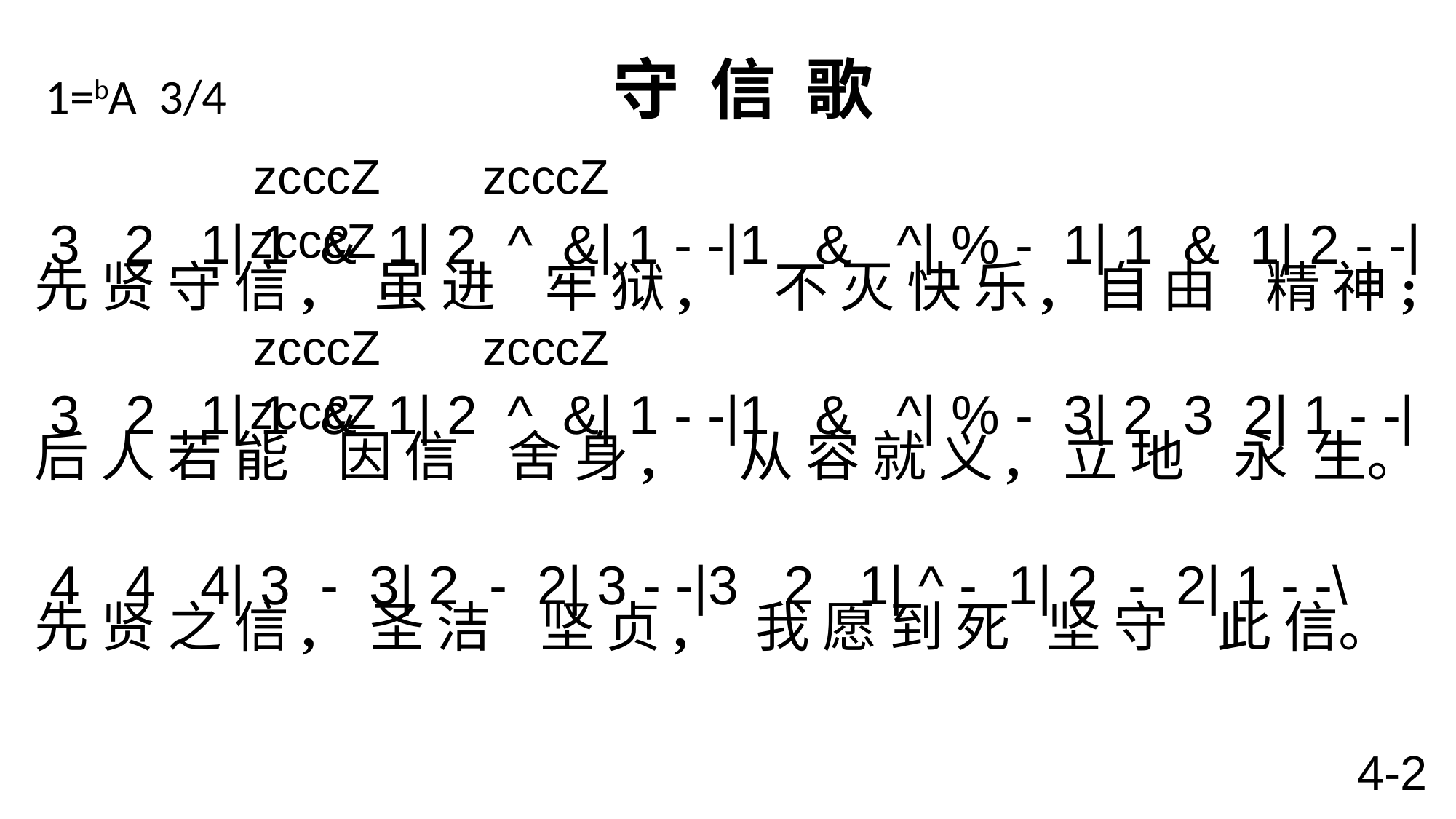

# 1=bA  3/4                                  守  信  歌
 zcccZ        zcccZ                                                                       zcccZ

 3   2   1| 1  &  1| 2  ^  &| 1 - -|1   &   ^| % -  1| 1  &  1| 2 - -|
先 贤 守 信,   虽 进    牢 狱,     不 灭 快 乐,  自 由    精 神;
 3   2   1| 1  &  1| 2  ^  &| 1 - -|1   &   ^| % -  3| 2  3  2| 1 - -|
后 人 若 能    因 信    舍 身,     从 容 就 义,  立 地    永  生。
 4   4   4| 3  -  3| 2  -  2| 3 - -|3   2   1| ^ -  1| 2  -  2| 1 - -\
先 贤 之 信,   圣 洁    坚 贞,    我 愿 到 死   坚 守    此 信。
 zcccZ        zcccZ                                                                       zcccZ

4-2